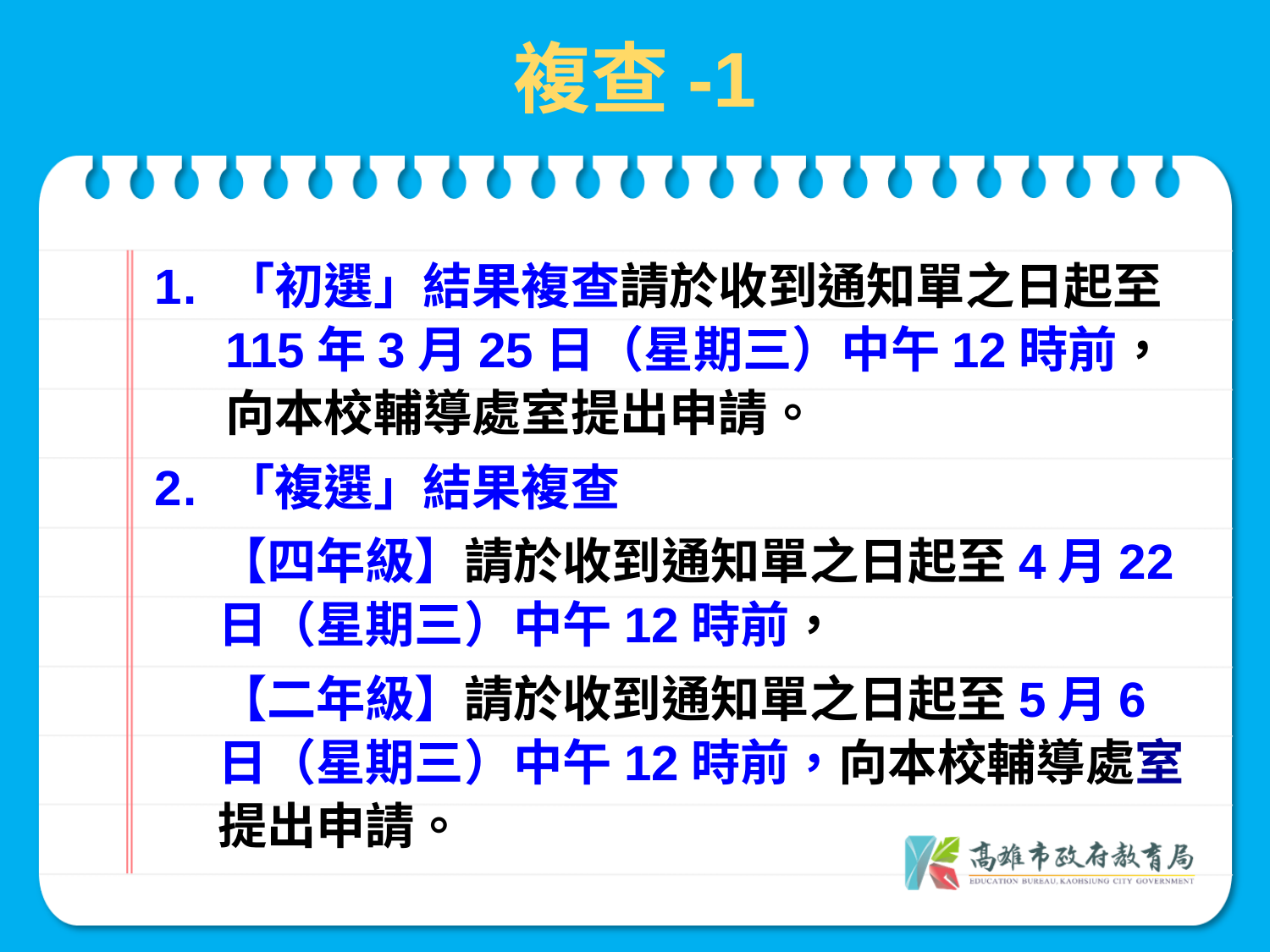

複查-1
「初選」結果複查請於收到通知單之日起至115年3月25日（星期三）中午12時前，向本校輔導處室提出申請。
「複選」結果複查
【四年級】請於收到通知單之日起至4月22日（星期三）中午12時前，
【二年級】請於收到通知單之日起至5月6日（星期三）中午12時前，向本校輔導處室提出申請。